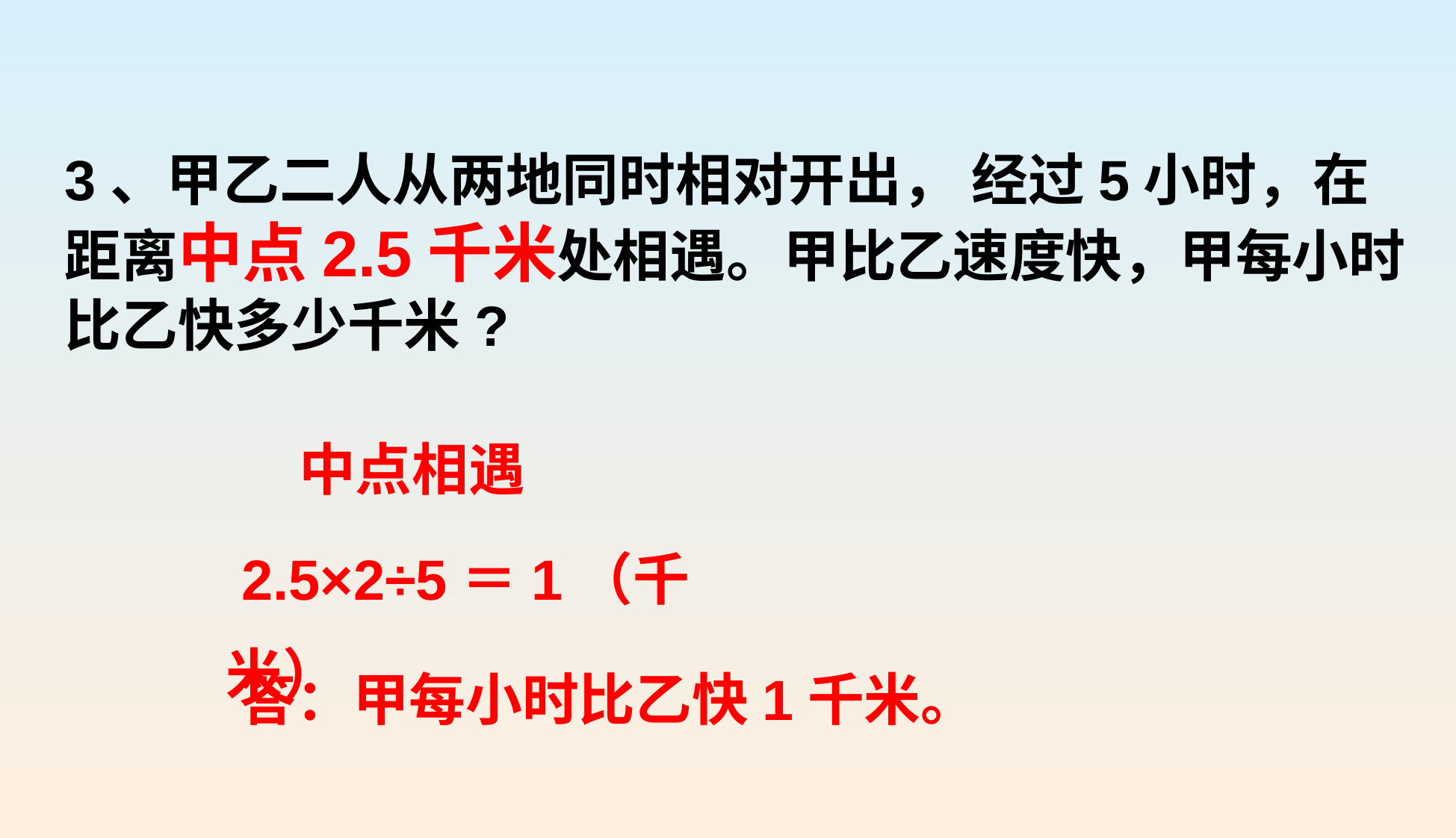

3、甲乙二人从两地同时相对开出， 经过5小时，在距离中点2.5千米处相遇。甲比乙速度快，甲每小时比乙快多少千米?
 中点相遇
 2.5×2÷5＝1（千米）
答：甲每小时比乙快1千米。